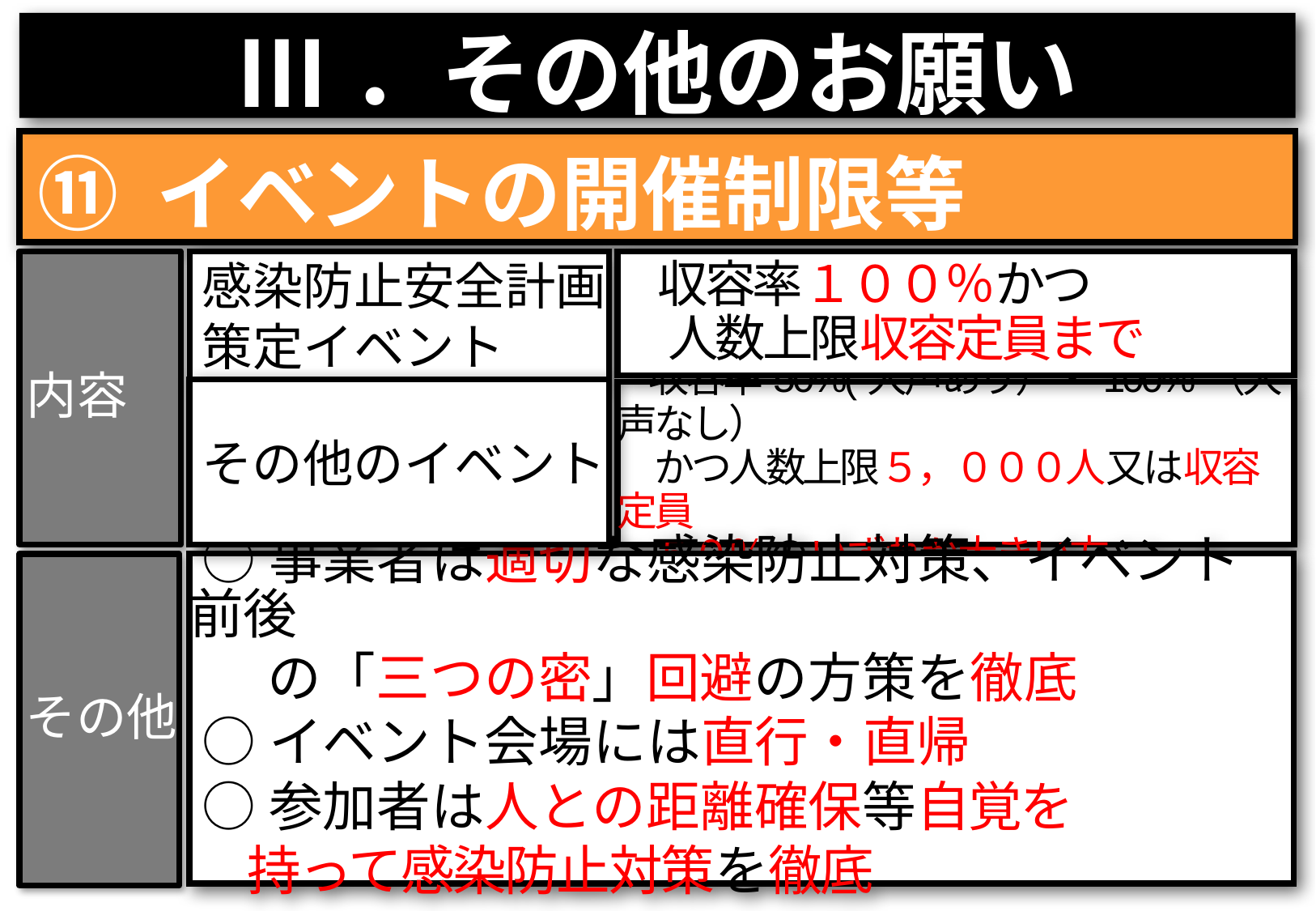

Ⅲ．その他のお願い
 ⑪ イベントの開催制限等
内容
感染防止安全計画
策定イベント
　収容率１００％かつ
　人数上限収容定員まで
その他のイベント
  収容率50%(大声あり）・100%（大声なし）
　かつ人数上限５，０００人又は収容定員
　５０％のいずれか大きい方
【事業者】
その他
○事業者は適切な感染防止対策、イベント前後
　 の「三つの密」回避の方策を徹底
○イベント会場には直行・直帰
○参加者は人との距離確保等自覚を
   持って感染防止対策を徹底
【参加者】